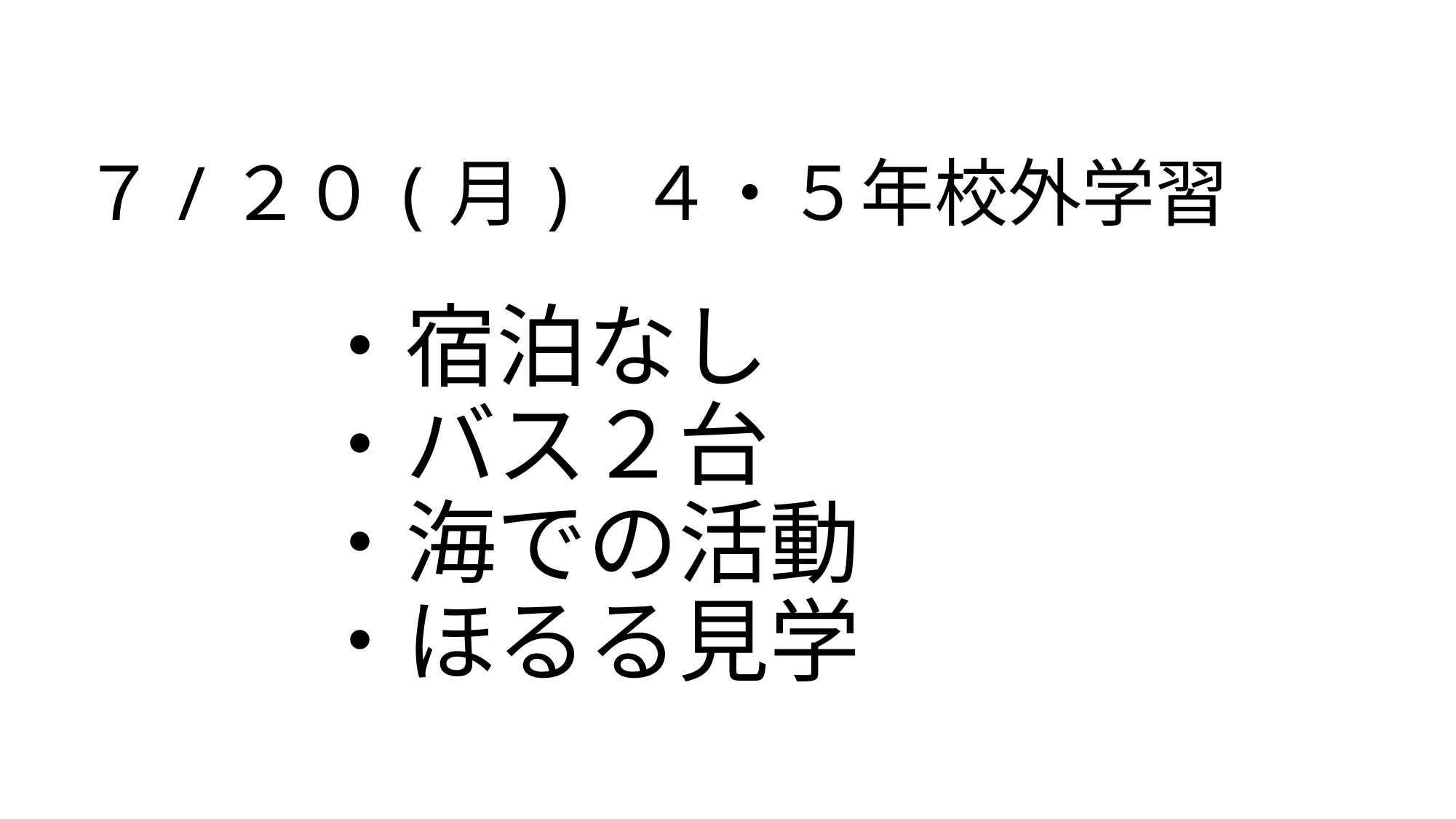

# ７/２０(月) ４・５年校外学習
　　・宿泊なし
　　・バス２台
　　・海での活動
　　・ほるる見学